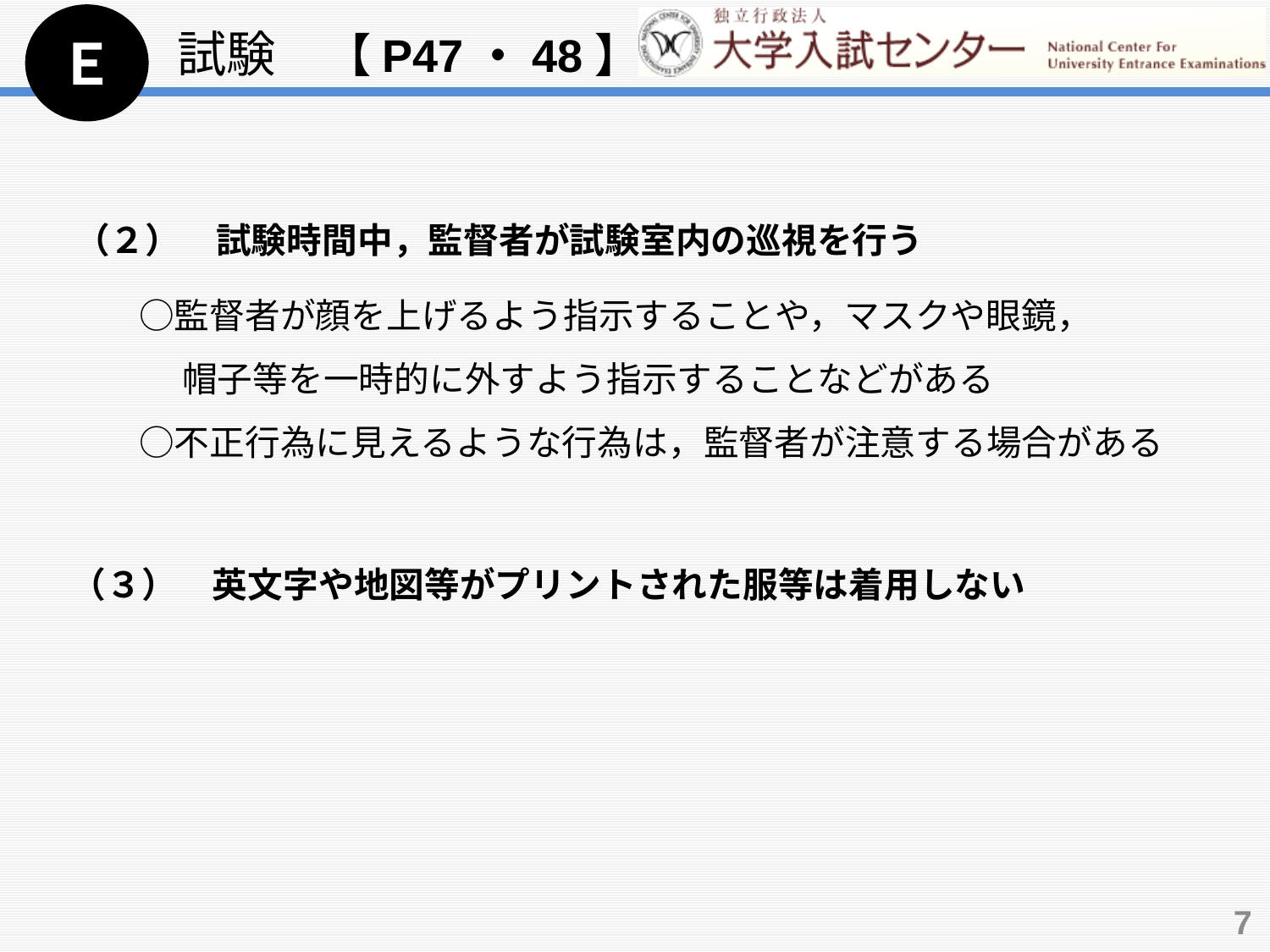

Ｅ
試験　【P47・48】
　（２）　試験時間中，監督者が試験室内の巡視を行う
　　○監督者が顔を上げるよう指示することや，マスクや眼鏡，
　　　 帽子等を一時的に外すよう指示することなどがある
　　○不正行為に見えるような行為は，監督者が注意する場合がある
　（３）　英文字や地図等がプリントされた服等は着用しない
7